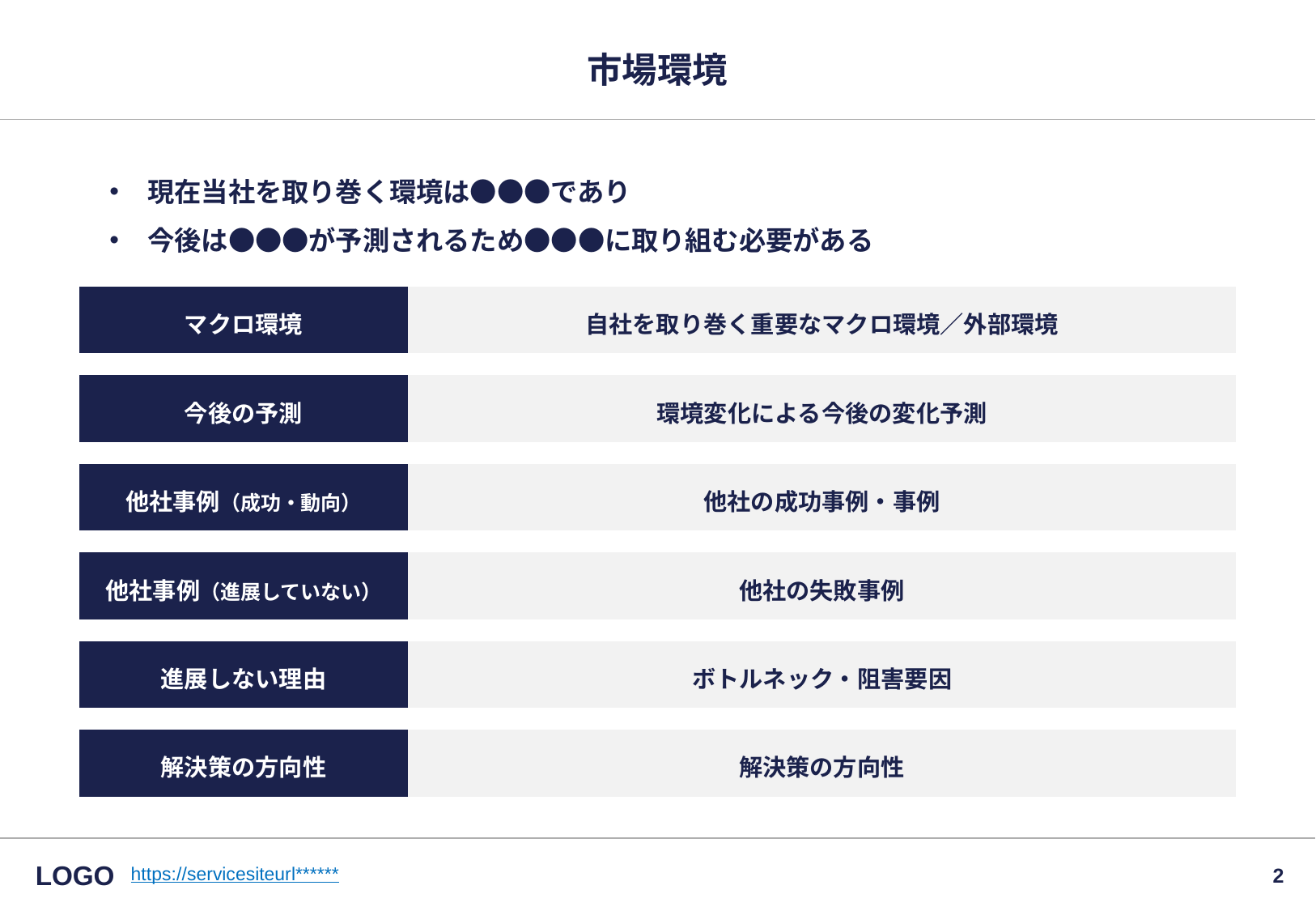

# 市場環境
現在当社を取り巻く環境は●●●であり
今後は●●●が予測されるため●●●に取り組む必要がある
| マクロ環境 | 自社を取り巻く重要なマクロ環境／外部環境 |
| --- | --- |
| 今後の予測 | 環境変化による今後の変化予測 |
| --- | --- |
| 他社事例（成功・動向） | 他社の成功事例・事例 |
| --- | --- |
| 他社事例（進展していない） | 他社の失敗事例 |
| --- | --- |
| 進展しない理由 | ボトルネック・阻害要因 |
| --- | --- |
| 解決策の方向性 | 解決策の方向性 |
| --- | --- |
LOGO
2
https://servicesiteurl******